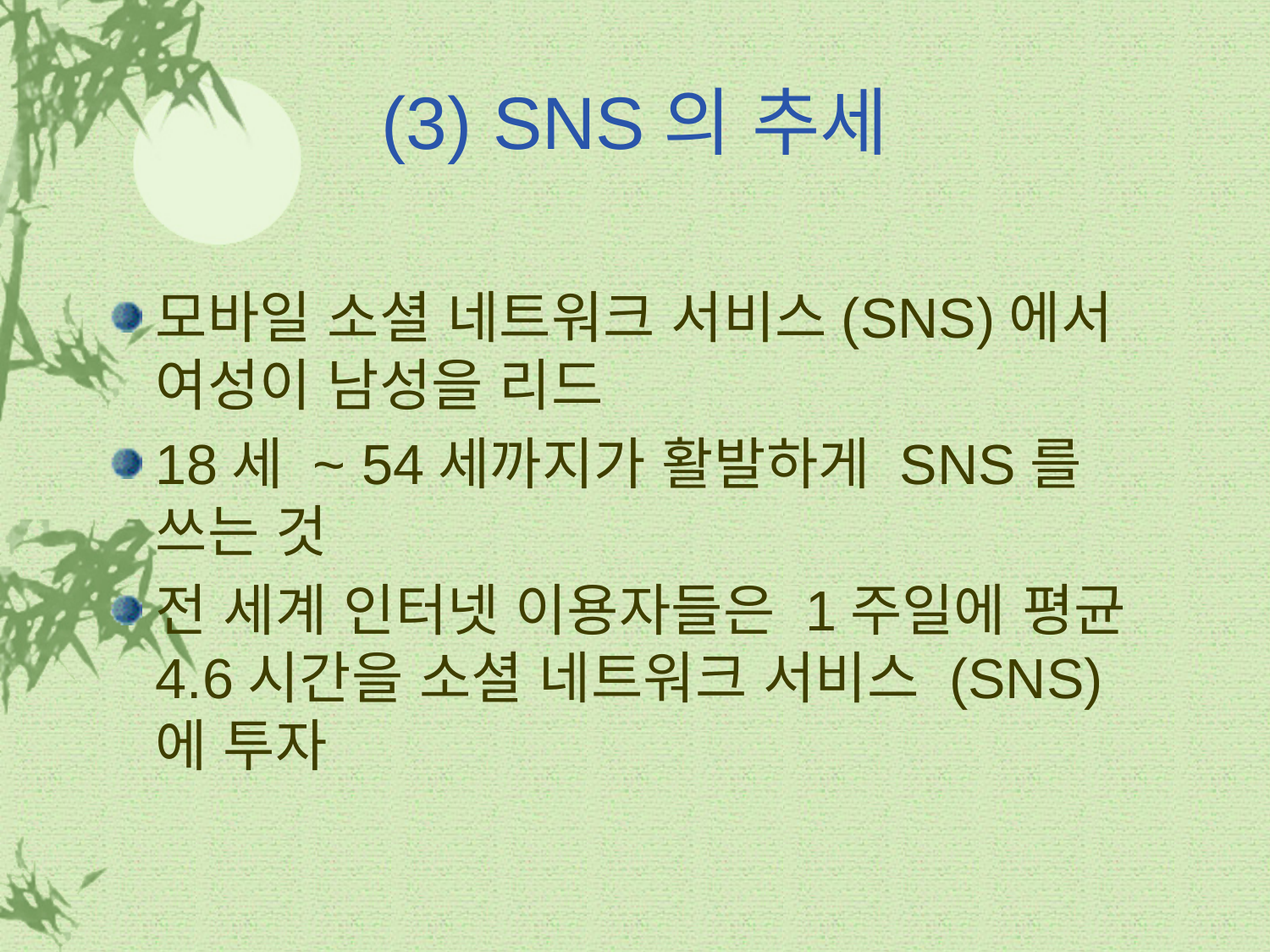

# (3) SNS의 추세
모바일 소셜 네트워크 서비스(SNS)에서 여성이 남성을 리드
18세 ~ 54세까지가 활발하게 SNS를 쓰는 것
전 세계 인터넷 이용자들은 1주일에 평균 4.6시간을 소셜 네트워크 서비스 (SNS)에 투자